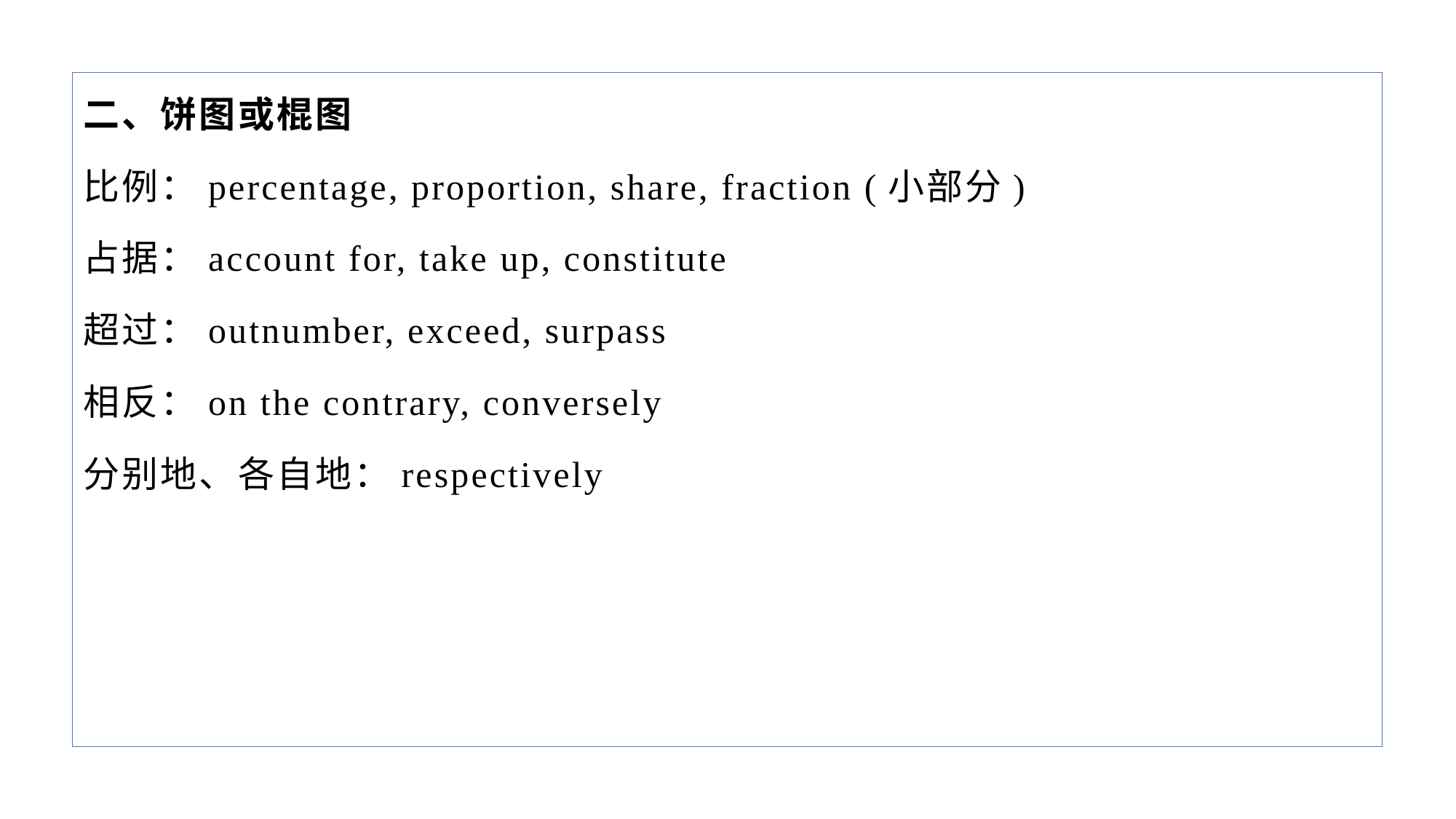

二、饼图或棍图
比例：percentage, proportion, share, fraction (小部分)
占据：account for, take up, constitute
超过：outnumber, exceed, surpass
相反：on the contrary, conversely
分别地、各自地：respectively